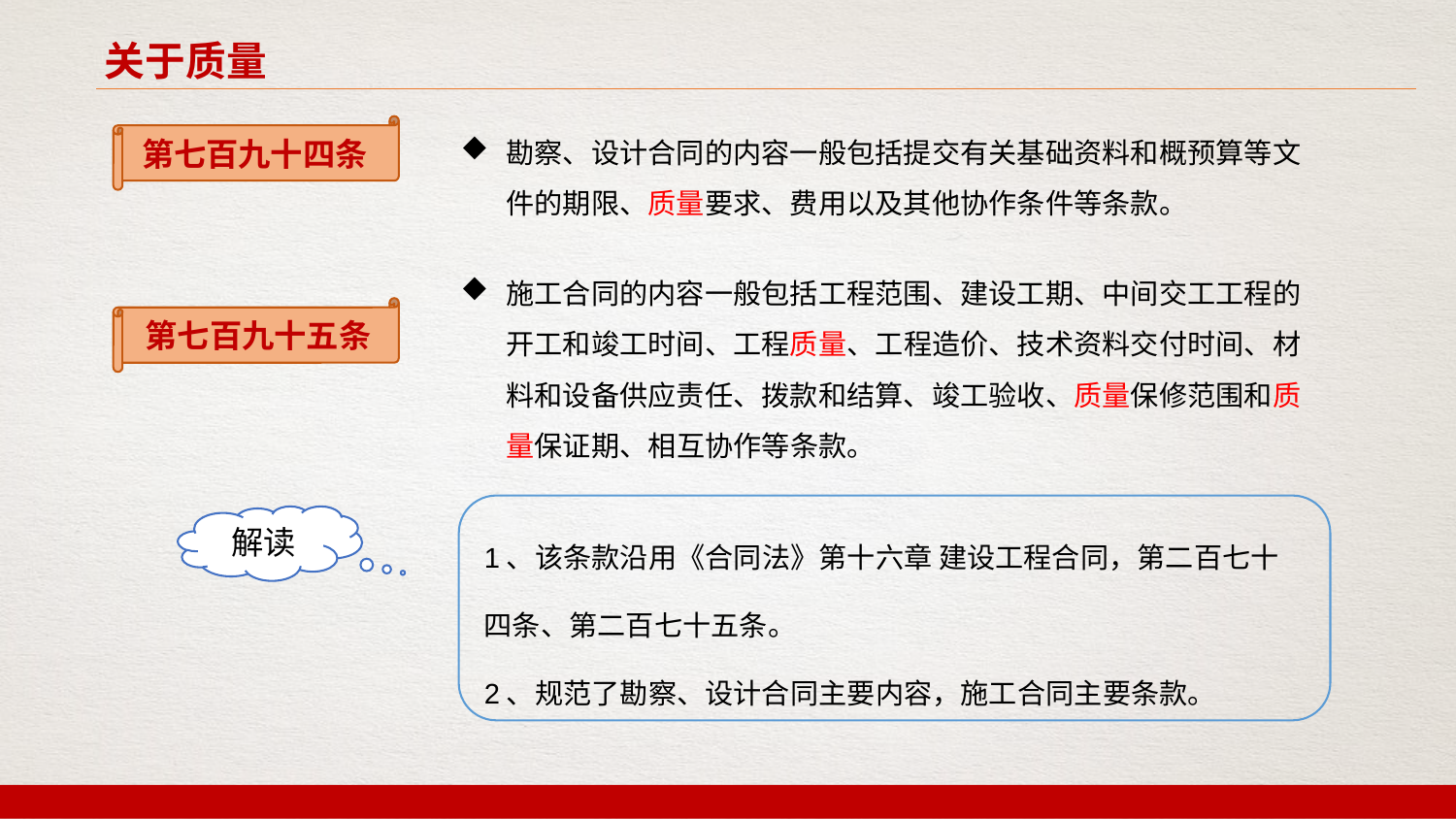

关于质量
勘察、设计合同的内容一般包括提交有关基础资料和概预算等文件的期限、质量要求、费用以及其他协作条件等条款。
第七百九十四条
施工合同的内容一般包括工程范围、建设工期、中间交工工程的开工和竣工时间、工程质量、工程造价、技术资料交付时间、材料和设备供应责任、拨款和结算、竣工验收、质量保修范围和质量保证期、相互协作等条款。
第七百九十五条
1、该条款沿用《合同法》第十六章 建设工程合同，第二百七十四条、第二百七十五条。
2、规范了勘察、设计合同主要内容，施工合同主要条款。
解读